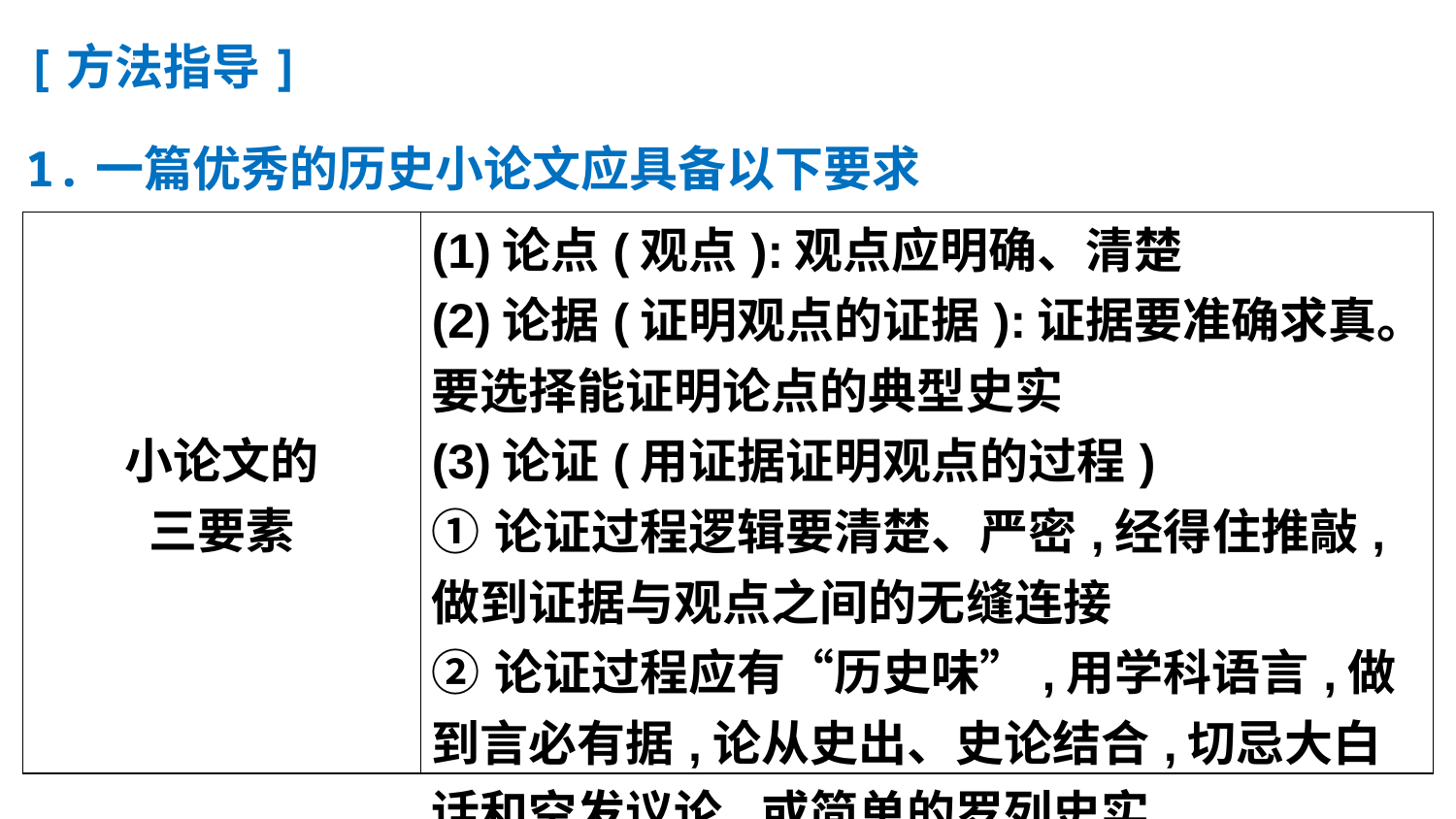

[方法指导]
1.一篇优秀的历史小论文应具备以下要求
| 小论文的 三要素 | (1)论点(观点):观点应明确、清楚 (2)论据(证明观点的证据):证据要准确求真。要选择能证明论点的典型史实 (3)论证(用证据证明观点的过程) ①论证过程逻辑要清楚、严密,经得住推敲,做到证据与观点之间的无缝连接 ②论证过程应有“历史味”,用学科语言,做到言必有据,论从史出、史论结合,切忌大白话和空发议论,或简单的罗列史实 |
| --- | --- |